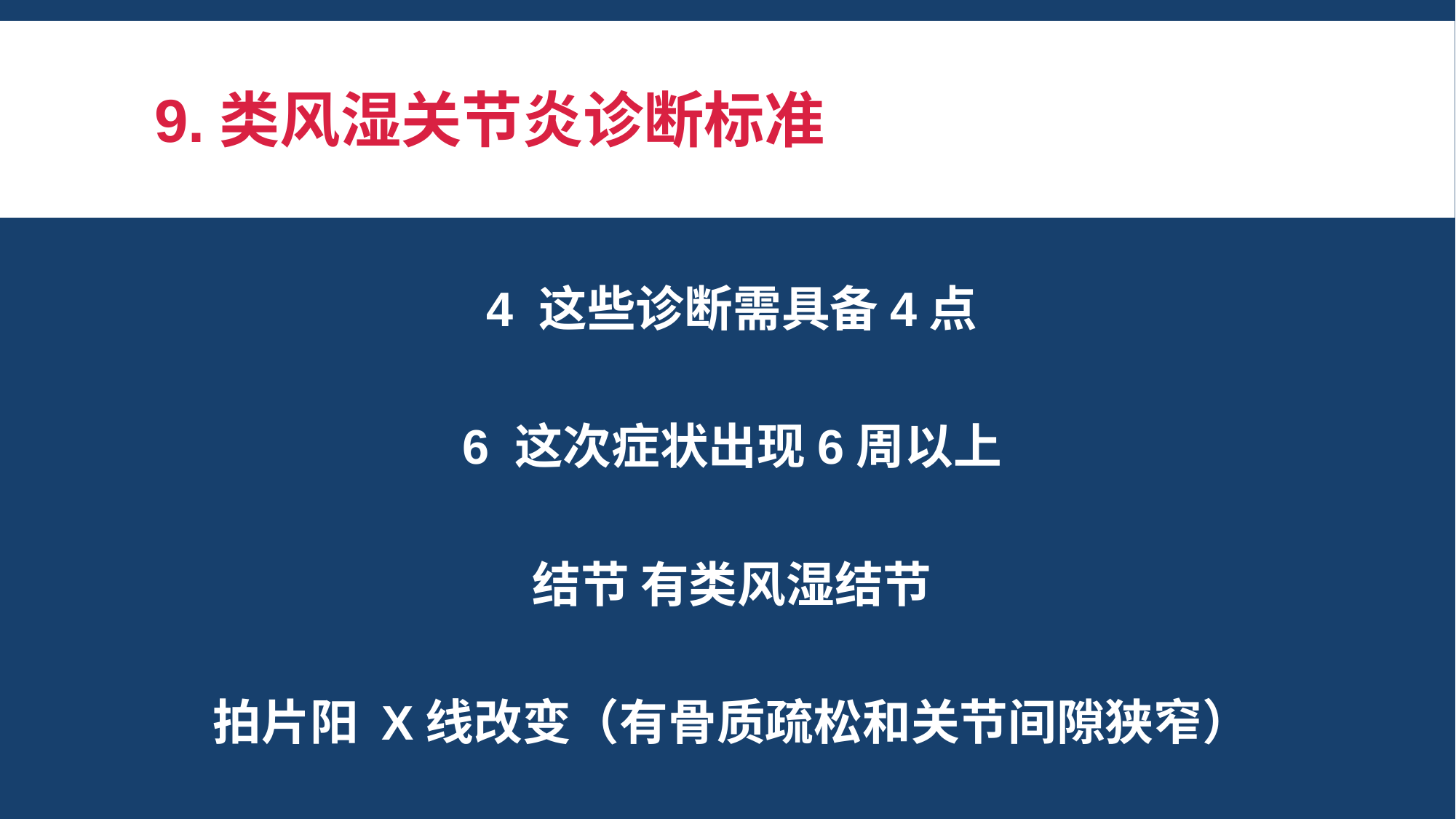

# 9.类风湿关节炎诊断标准
4 这些诊断需具备4点
6 这次症状出现6周以上
结节 有类风湿结节
拍片阳 X线改变（有骨质疏松和关节间隙狭窄）